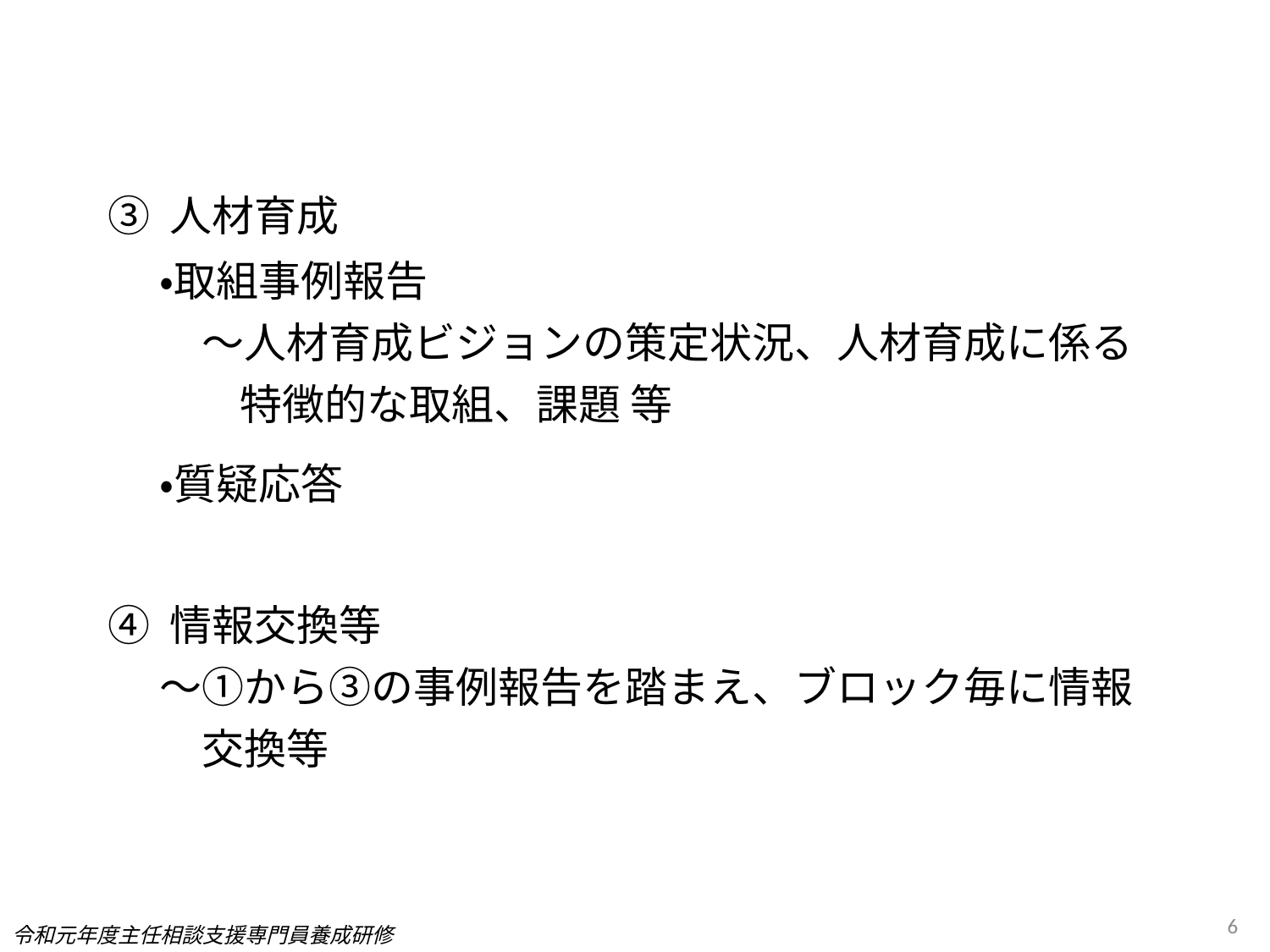

➂ 人材育成
　 ・取組事例報告
　 　～人材育成ビジョンの策定状況、人材育成に係る
　   　  特徴的な取組、課題 等
　 ・質疑応答

④ 情報交換等
　 ～①から③の事例報告を踏まえ、ブロック毎に情報
　 　交換等

6
令和元年度主任相談支援専門員養成研修